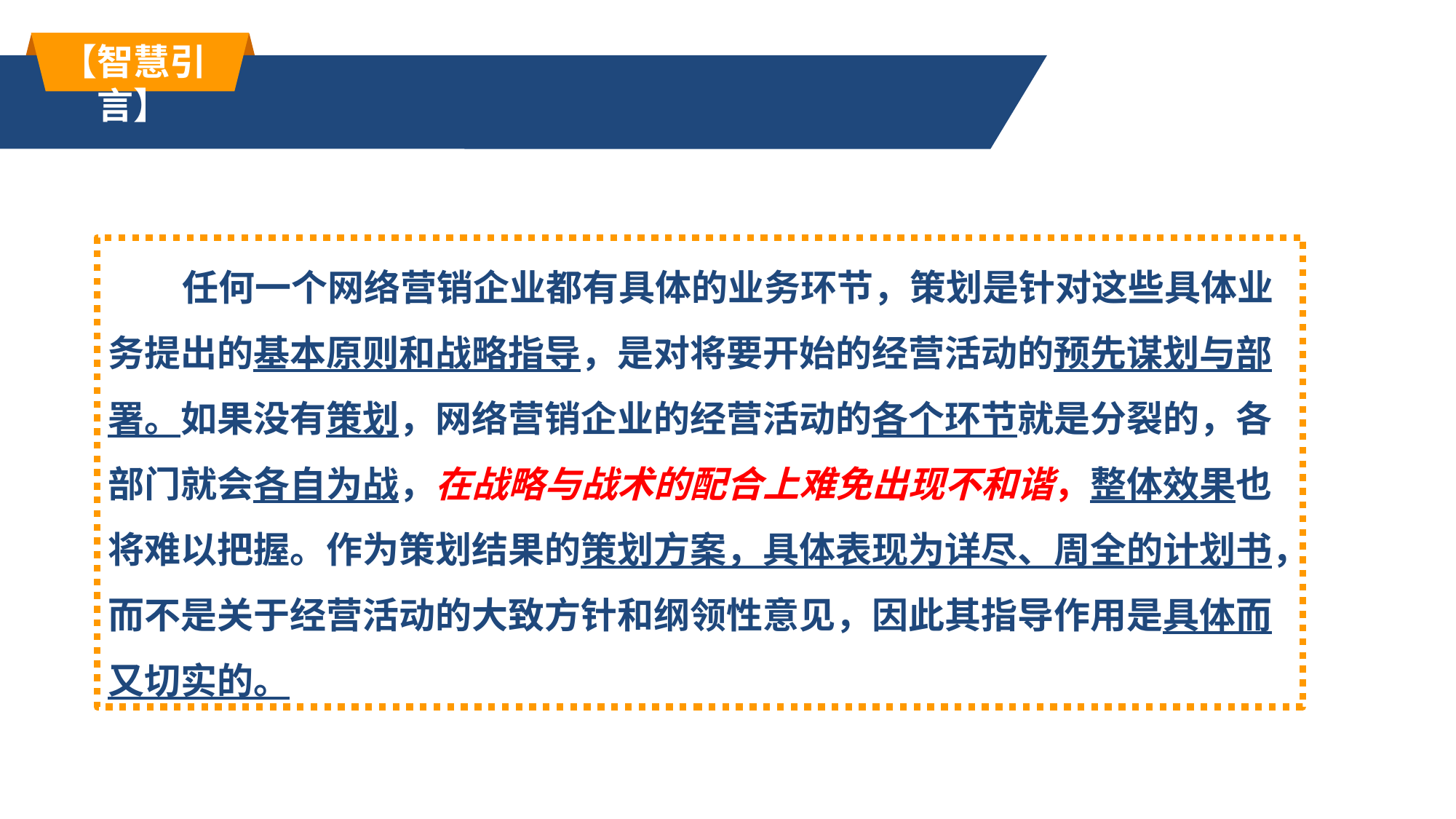

【智慧引言】

        任何一个网络营销企业都有具体的业务环节，策划是针对这些具体业务提出的基本原则和战略指导，是对将要开始的经营活动的预先谋划与部署。如果没有策划，网络营销企业的经营活动的各个环节就是分裂的，各部门就会各自为战，在战略与战术的配合上难免出现不和谐，整体效果也将难以把握。作为策划结果的策划方案，具体表现为详尽、周全的计划书，而不是关于经营活动的大致方针和纲领性意见，因此其指导作用是具体而又切实的。